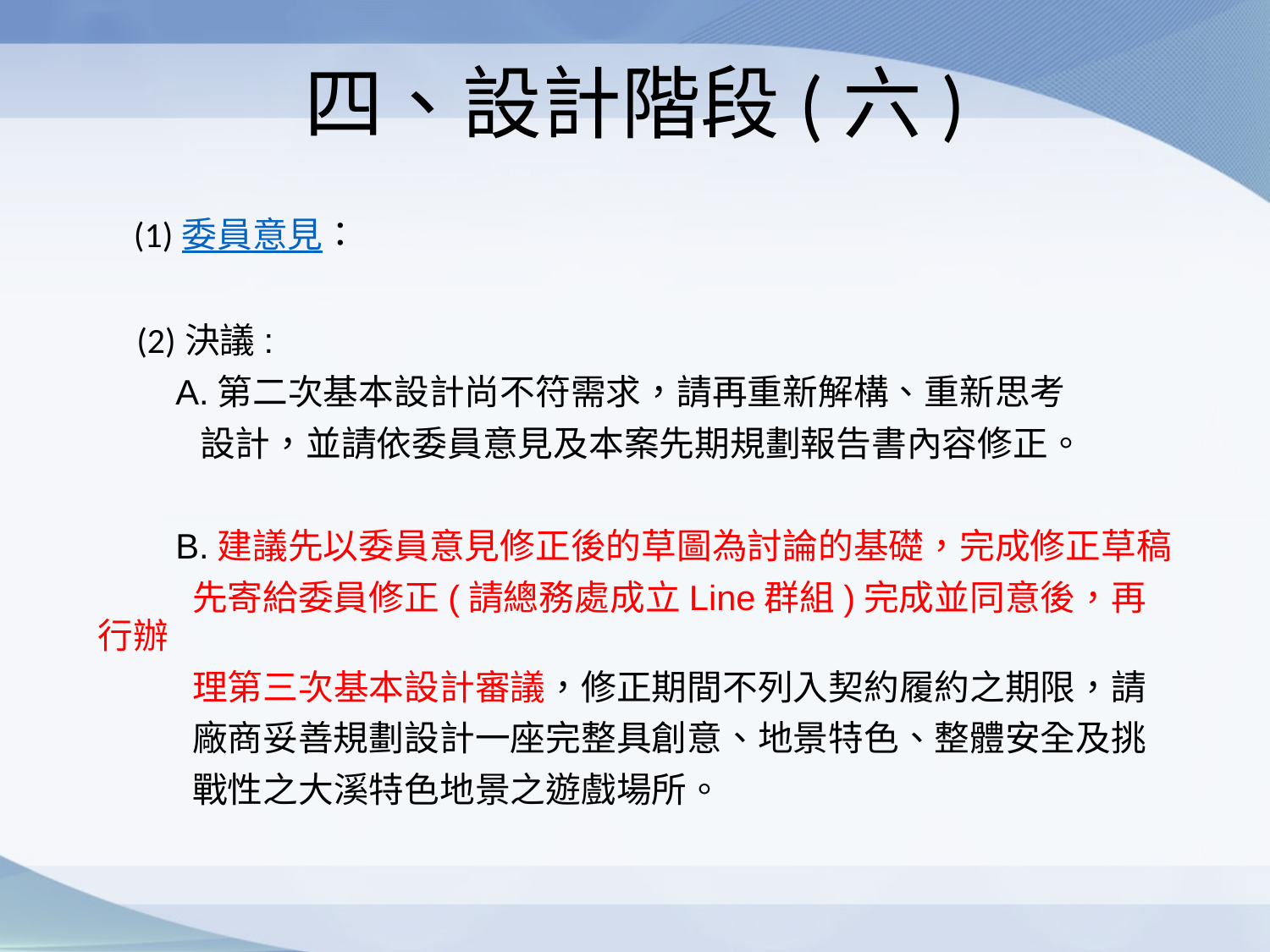

# 四、設計階段(六)
     (1)委員意見：

    (2)決議:
        A.第二次基本設計尚不符需求，請再重新解構、重新思考
            設計，並請依委員意見及本案先期規劃報告書內容修正。

        B.建議先以委員意見修正後的草圖為討論的基礎，完成修正草稿
           先寄給委員修正(請總務處成立Line群組)完成並同意後，再行辦
           理第三次基本設計審議，修正期間不列入契約履約之期限，請
           廠商妥善規劃設計一座完整具創意、地景特色、整體安全及挑
           戰性之大溪特色地景之遊戲場所。